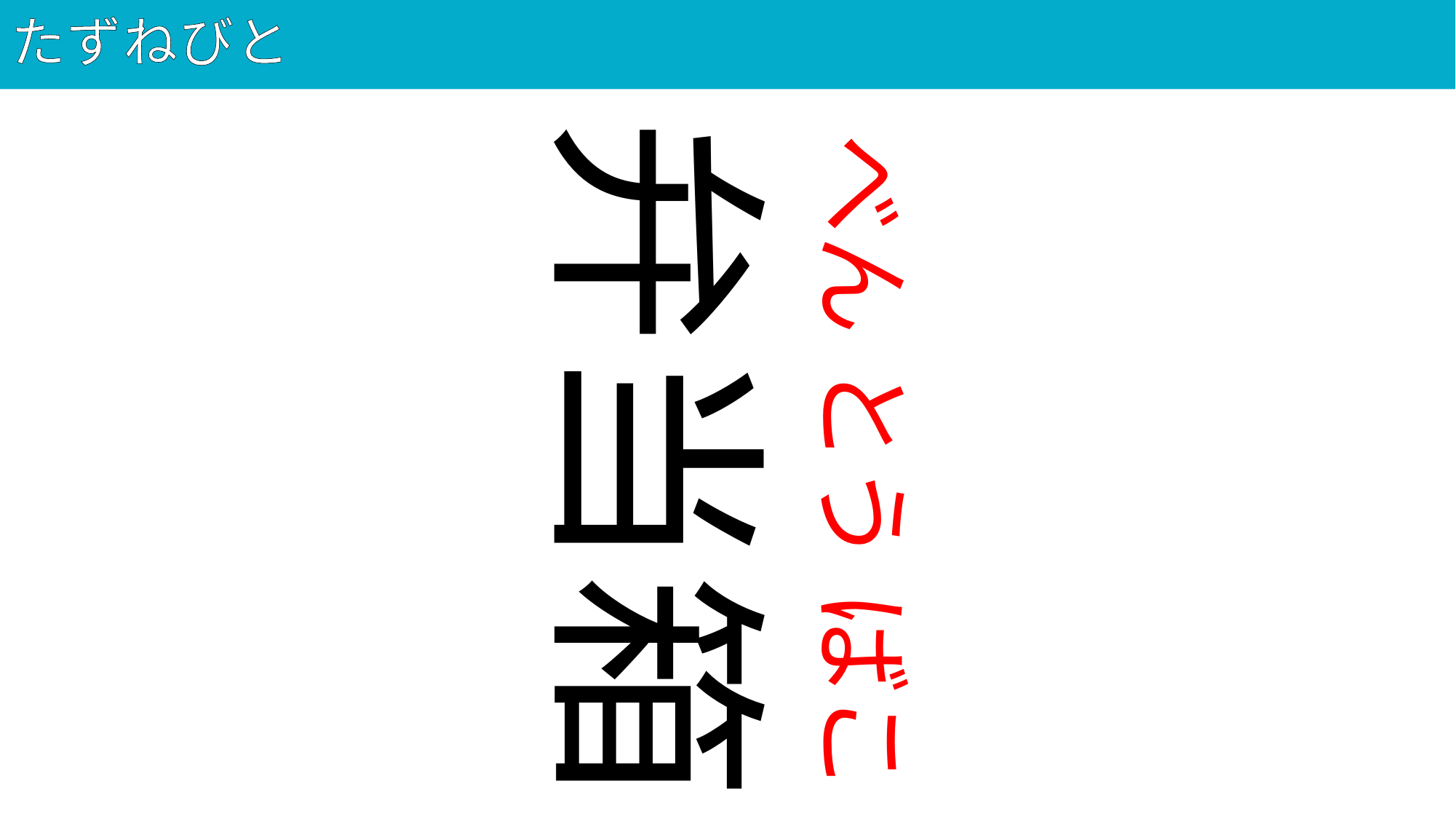

# たずねびと
11
弁当箱
べん
とう
ばこ